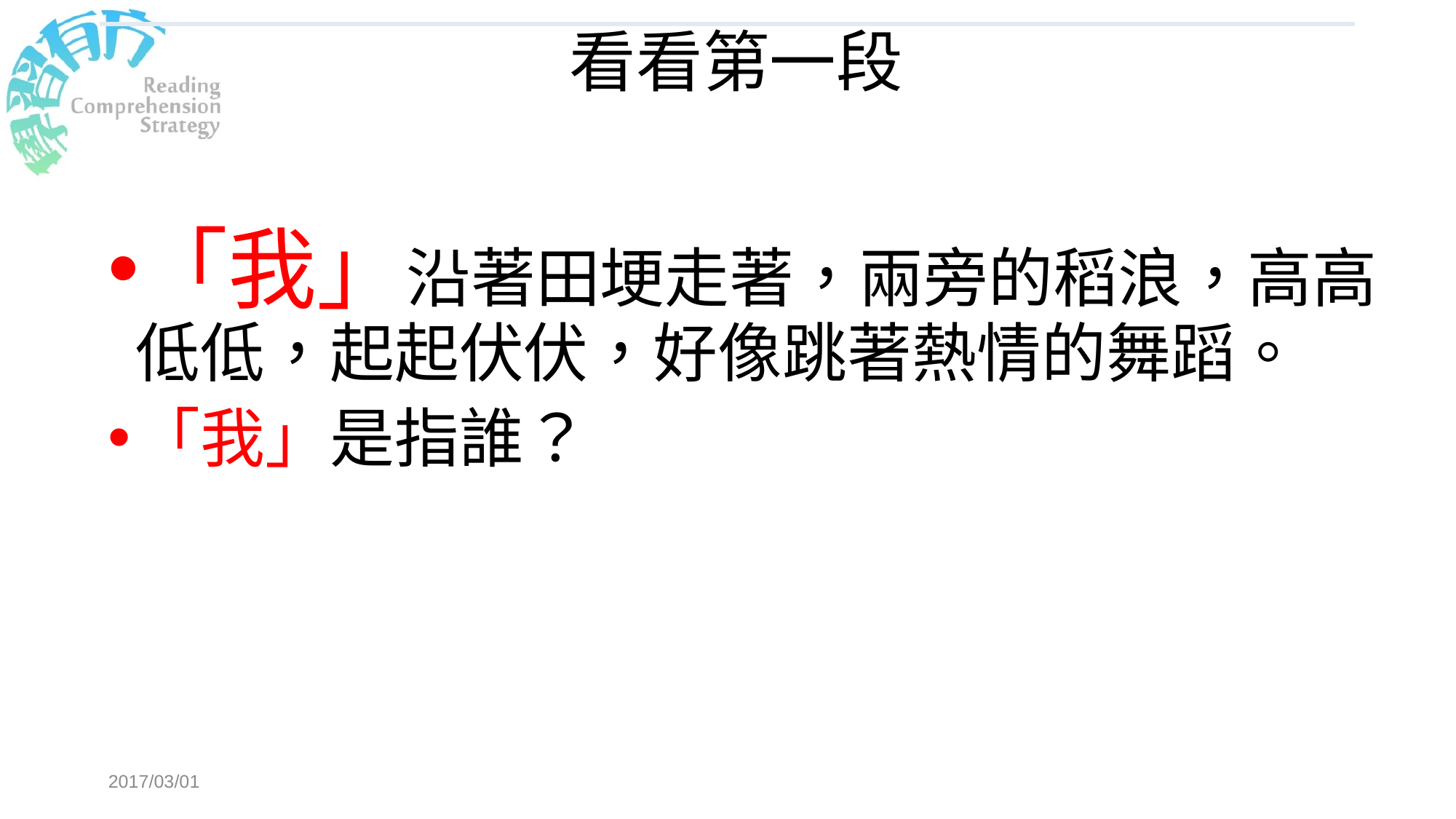

# 看看第一段
「我」沿著田埂走著，兩旁的稻浪，高高低低，起起伏伏，好像跳著熱情的舞蹈。
「我」是指誰？

2017/03/01